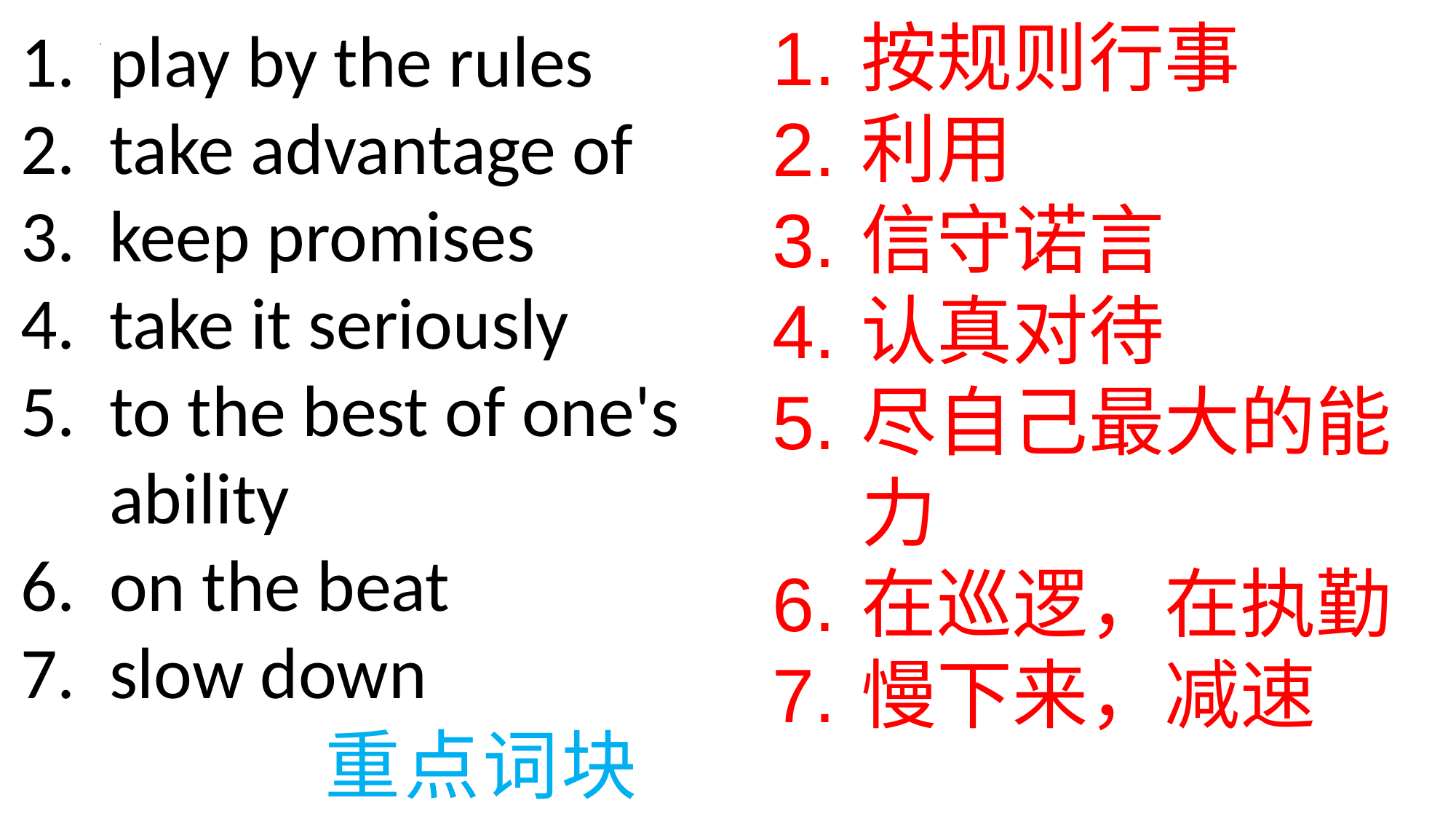

按规则行事
利用
信守诺言
认真对待
尽自己最大的能力
在巡逻，在执勤
慢下来，减速
play by the rules
take advantage of
keep promises
take it seriously
to the best of one's ability
on the beat
slow down
0
重点词块